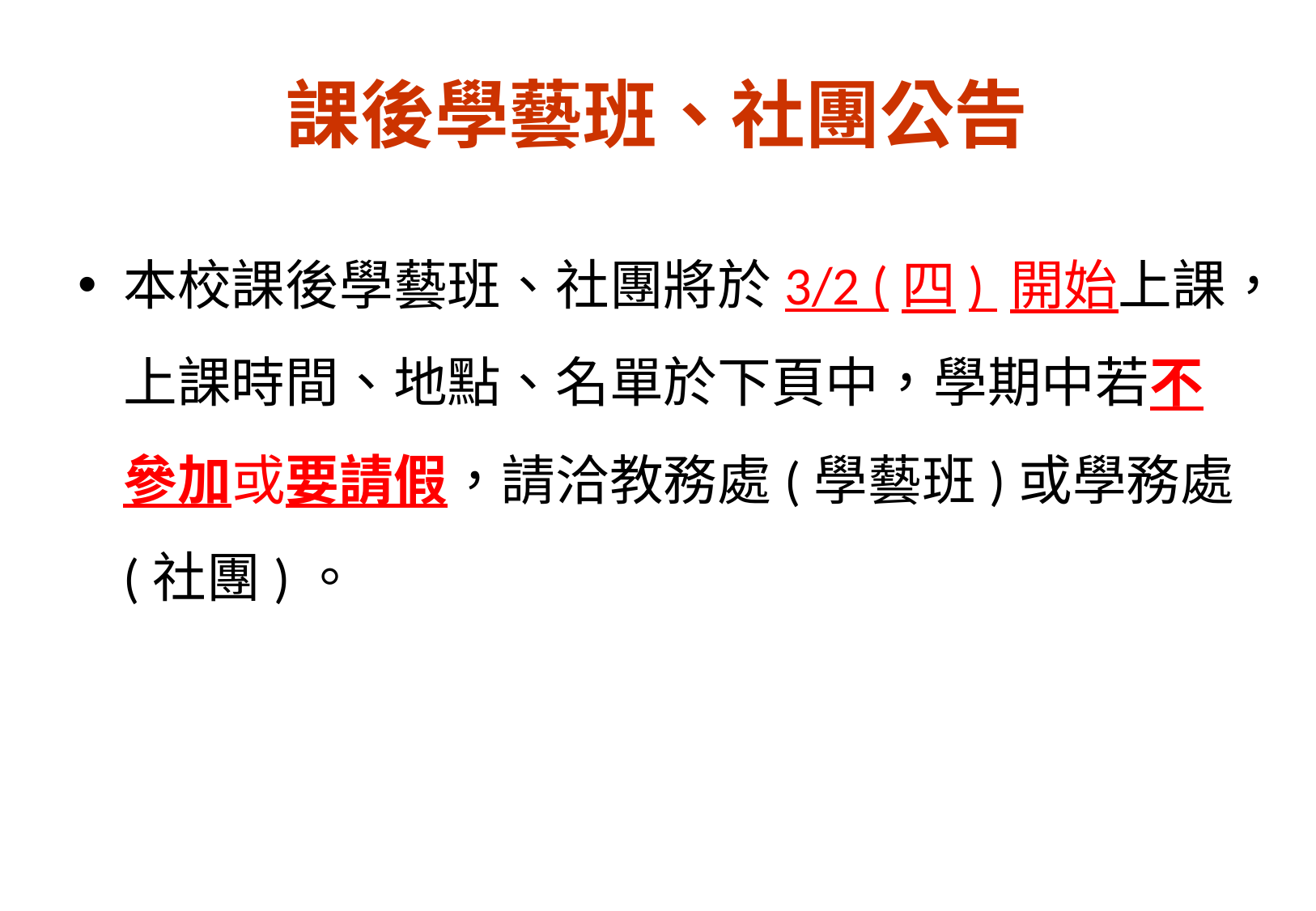

# 課後學藝班、社團公告
本校課後學藝班、社團將於3/2 (四) 開始上課，上課時間、地點、名單於下頁中，學期中若不參加或要請假，請洽教務處(學藝班)或學務處(社團)。